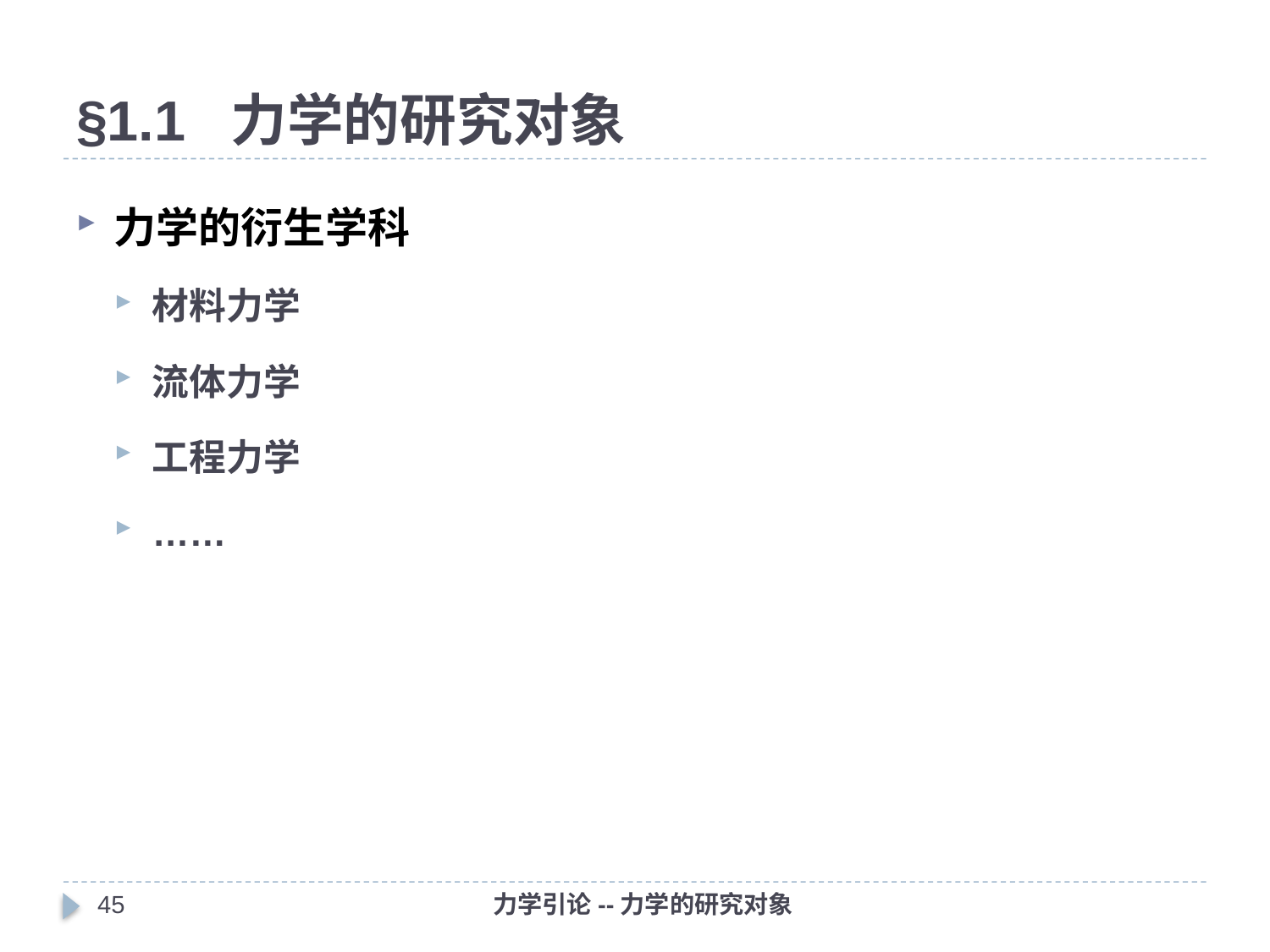

# §1.1  力学的研究对象
力学的衍生学科
材料力学
流体力学
工程力学
……

45
力学引论--力学的研究对象